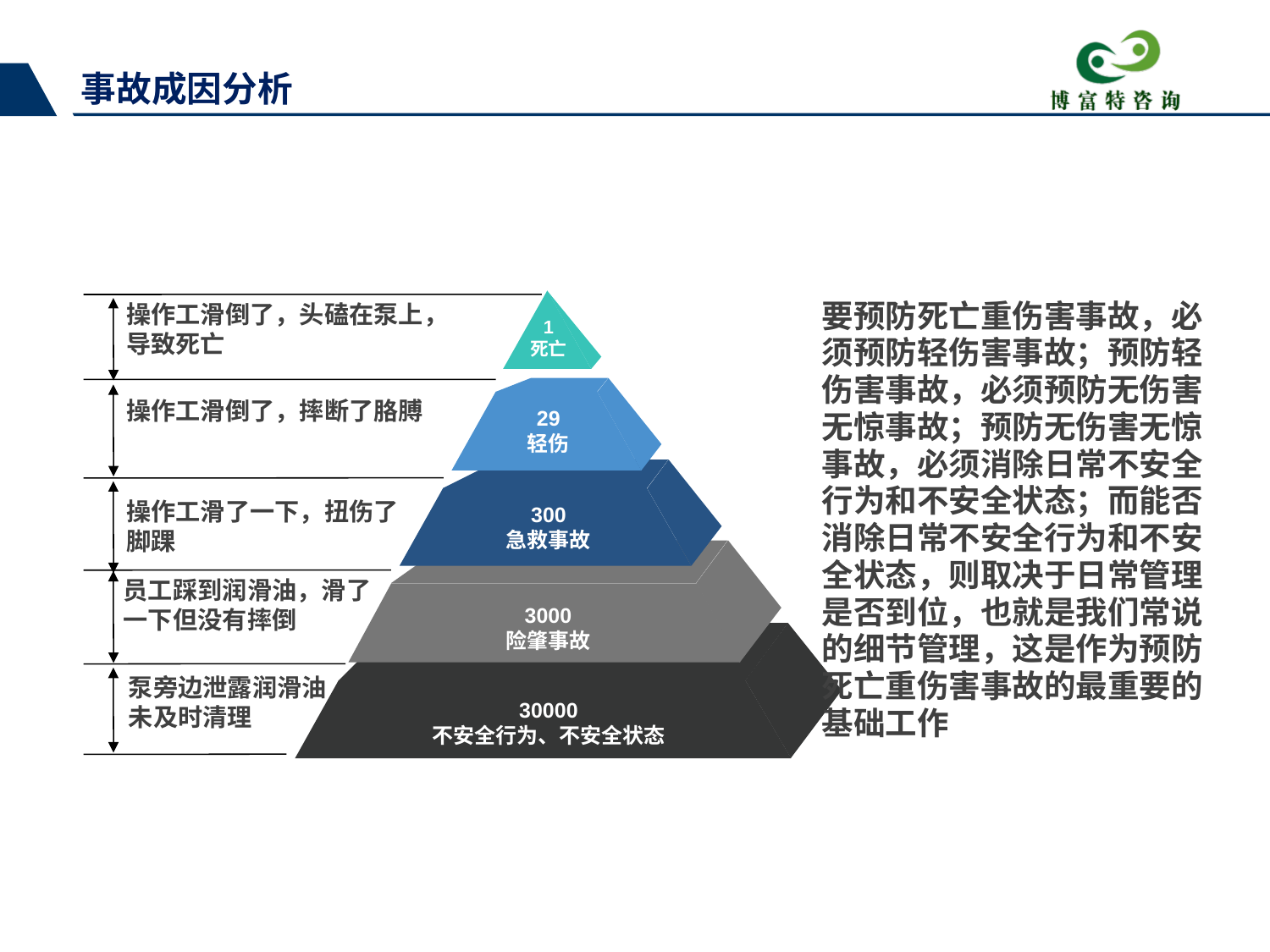

事故成因分析

操作工滑倒了，头磕在泵上，
导致死亡

1
死亡

操作工滑倒了，摔断了胳膊
29
轻伤

操作工滑了一下，扭伤了
脚踝
300
急救事故

员工踩到润滑油，滑了
一下但没有摔倒

3000
险肇事故

泵旁边泄露润滑油
未及时清理

30000
不安全行为、不安全状态
要预防死亡重伤害事故，必须预防轻伤害事故；预防轻伤害事故，必须预防无伤害无惊事故；预防无伤害无惊事故，必须消除日常不安全行为和不安全状态；而能否消除日常不安全行为和不安全状态，则取决于日常管理是否到位，也就是我们常说的细节管理，这是作为预防死亡重伤害事故的最重要的基础工作